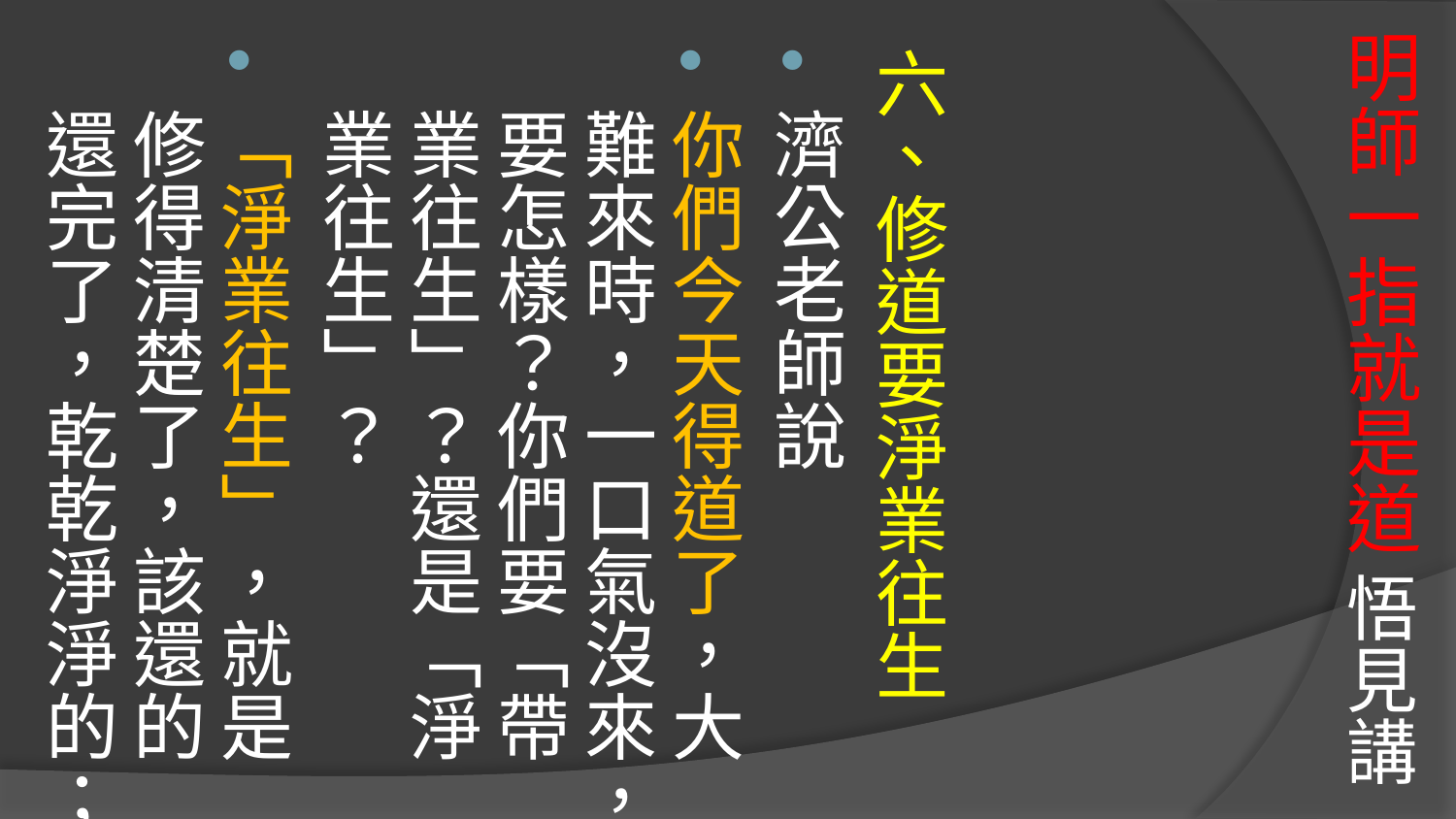

# 明師一指就是道 悟見講
六、修道要淨業往生
濟公老師說
你們今天得道了，大難來時，一口氣沒來，要怎樣？你們要「帶業往生」？還是「淨業往生」？
「淨業往生」，就是修得清楚了，該還的還完了，乾乾淨淨的；